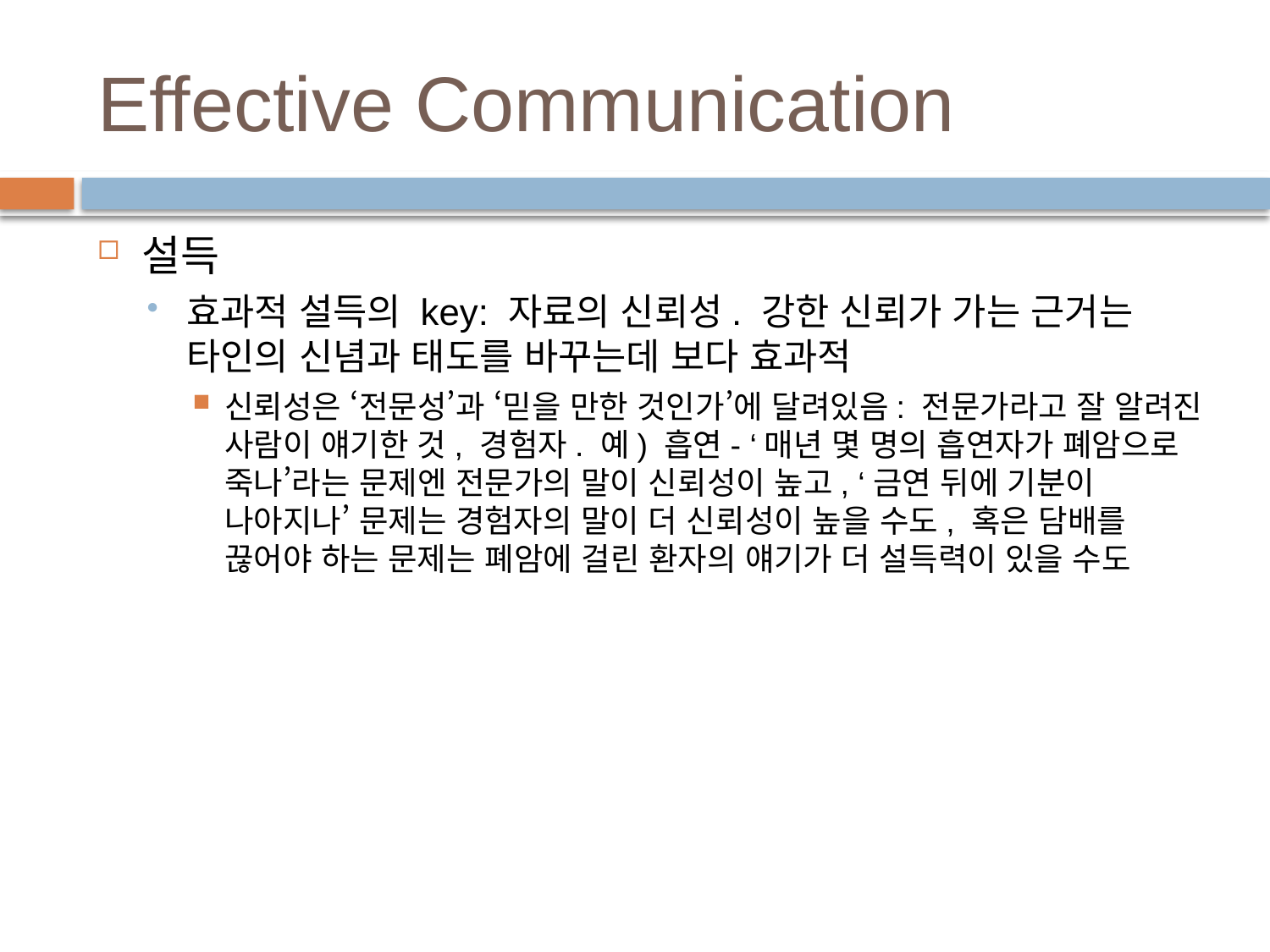

# Effective Communication
설득
효과적 설득의 key: 자료의 신뢰성. 강한 신뢰가 가는 근거는 타인의 신념과 태도를 바꾸는데 보다 효과적
신뢰성은 ‘전문성’과 ‘믿을 만한 것인가’에 달려있음: 전문가라고 잘 알려진 사람이 얘기한 것, 경험자. 예) 흡연- ‘매년 몇 명의 흡연자가 폐암으로 죽나’라는 문제엔 전문가의 말이 신뢰성이 높고, ‘금연 뒤에 기분이 나아지나’ 문제는 경험자의 말이 더 신뢰성이 높을 수도, 혹은 담배를 끊어야 하는 문제는 폐암에 걸린 환자의 얘기가 더 설득력이 있을 수도